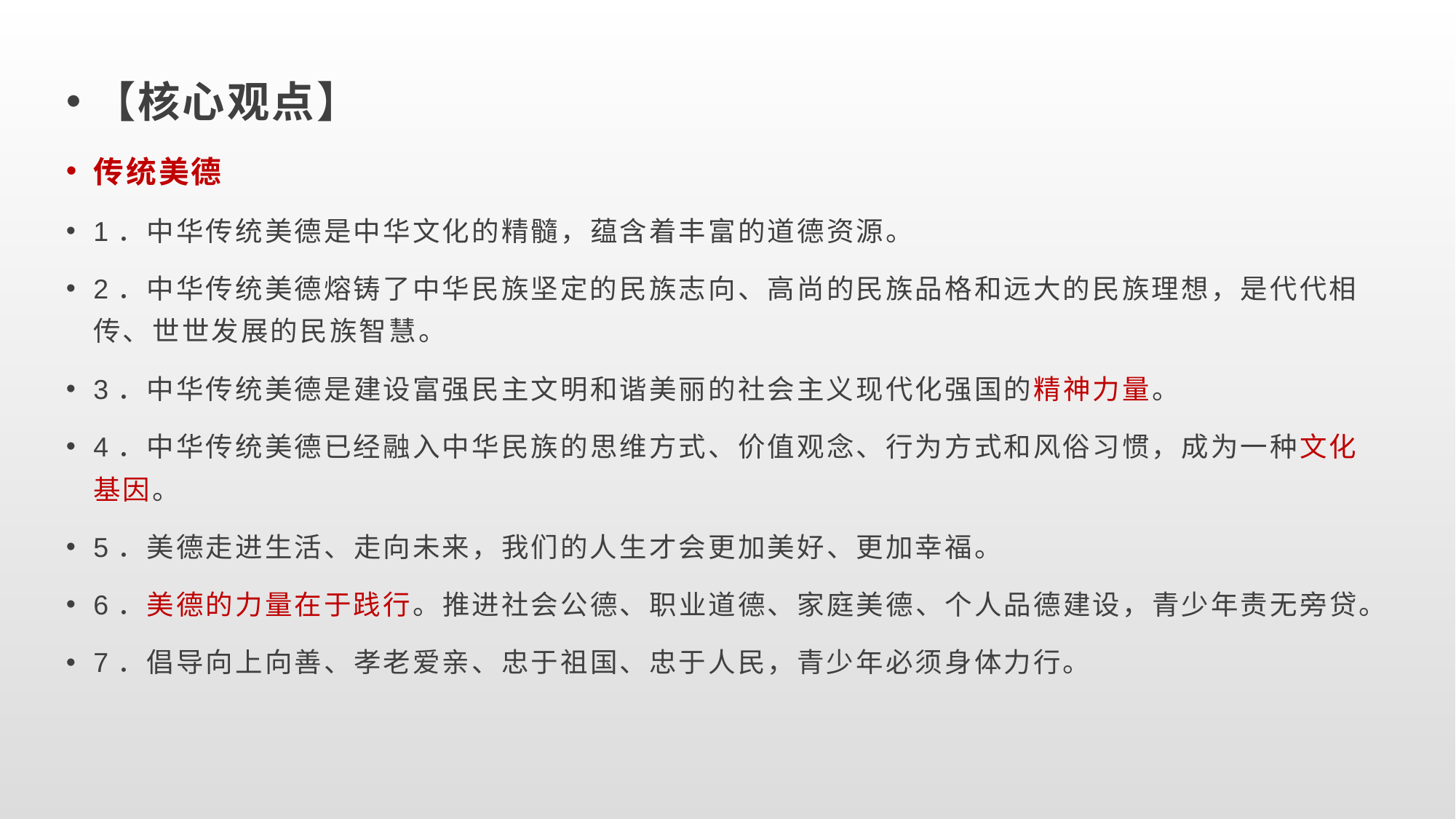

【核心观点】
传统美德
1．中华传统美德是中华文化的精髓，蕴含着丰富的道德资源。
2．中华传统美德熔铸了中华民族坚定的民族志向、高尚的民族品格和远大的民族理想，是代代相传、世世发展的民族智慧。
3．中华传统美德是建设富强民主文明和谐美丽的社会主义现代化强国的精神力量。
4．中华传统美德已经融入中华民族的思维方式、价值观念、行为方式和风俗习惯，成为一种文化基因。
5．美德走进生活、走向未来，我们的人生才会更加美好、更加幸福。
6．美德的力量在于践行。推进社会公德、职业道德、家庭美德、个人品德建设，青少年责无旁贷。
7．倡导向上向善、孝老爱亲、忠于祖国、忠于人民，青少年必须身体力行。